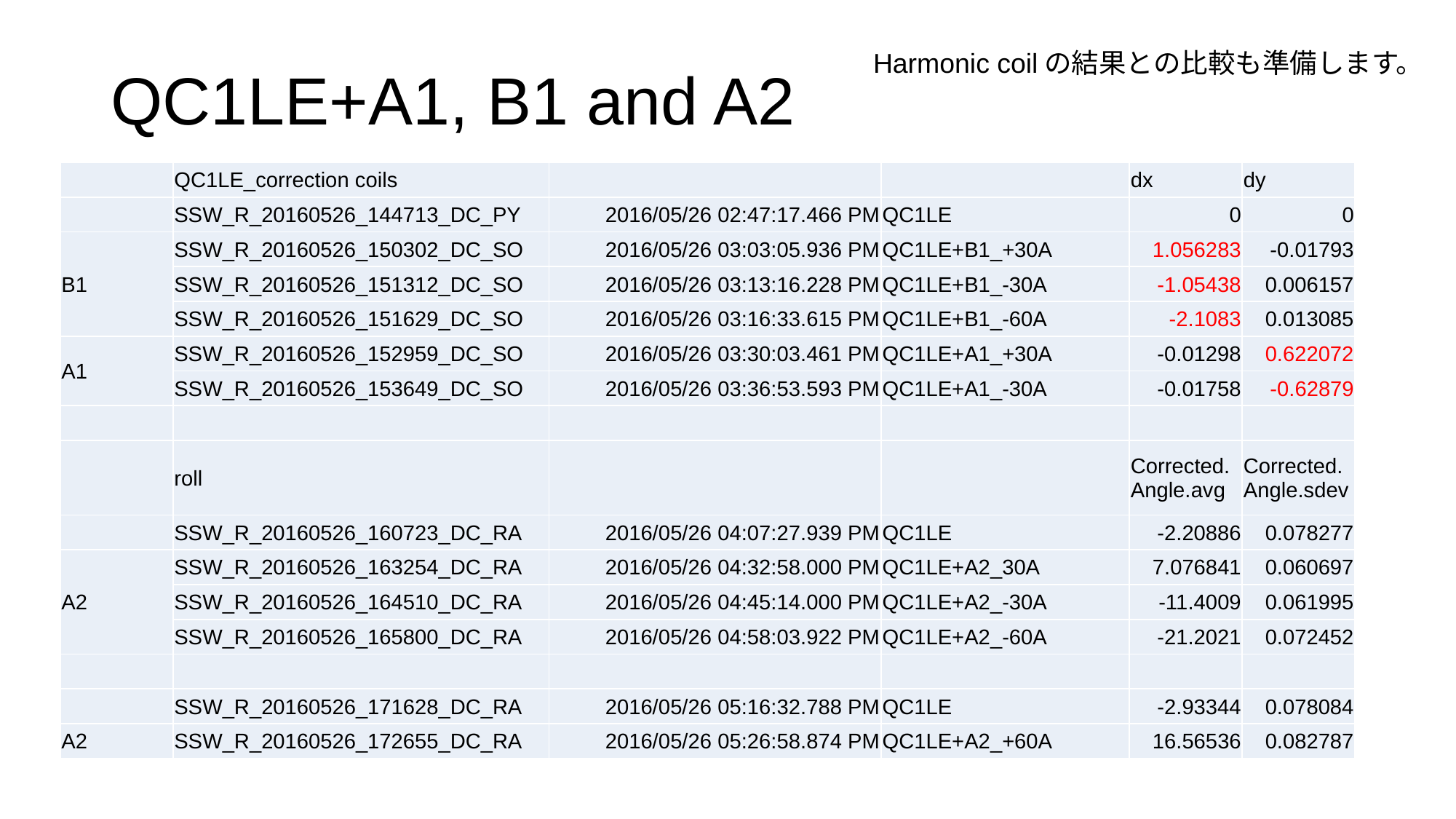

Harmonic coilの結果との比較も準備します。
# QC1LE+A1, B1 and A2
|  | QC1LE\_correction coils |  |  | dx | dy |
| --- | --- | --- | --- | --- | --- |
|  | SSW\_R\_20160526\_144713\_DC\_PY | 2016/05/26 02:47:17.466 PM | QC1LE | 0 | 0 |
| B1 | SSW\_R\_20160526\_150302\_DC\_SO | 2016/05/26 03:03:05.936 PM | QC1LE+B1\_+30A | 1.056283 | -0.01793 |
|  | SSW\_R\_20160526\_151312\_DC\_SO | 2016/05/26 03:13:16.228 PM | QC1LE+B1\_-30A | -1.05438 | 0.006157 |
|  | SSW\_R\_20160526\_151629\_DC\_SO | 2016/05/26 03:16:33.615 PM | QC1LE+B1\_-60A | -2.1083 | 0.013085 |
| A1 | SSW\_R\_20160526\_152959\_DC\_SO | 2016/05/26 03:30:03.461 PM | QC1LE+A1\_+30A | -0.01298 | 0.622072 |
|  | SSW\_R\_20160526\_153649\_DC\_SO | 2016/05/26 03:36:53.593 PM | QC1LE+A1\_-30A | -0.01758 | -0.62879 |
|  |  |  |  |  |  |
|  | roll |  |  | Corrected.Angle.avg | Corrected.Angle.sdev |
|  | SSW\_R\_20160526\_160723\_DC\_RA | 2016/05/26 04:07:27.939 PM | QC1LE | -2.20886 | 0.078277 |
| A2 | SSW\_R\_20160526\_163254\_DC\_RA | 2016/05/26 04:32:58.000 PM | QC1LE+A2\_30A | 7.076841 | 0.060697 |
|  | SSW\_R\_20160526\_164510\_DC\_RA | 2016/05/26 04:45:14.000 PM | QC1LE+A2\_-30A | -11.4009 | 0.061995 |
|  | SSW\_R\_20160526\_165800\_DC\_RA | 2016/05/26 04:58:03.922 PM | QC1LE+A2\_-60A | -21.2021 | 0.072452 |
|  |  |  |  |  |  |
|  | SSW\_R\_20160526\_171628\_DC\_RA | 2016/05/26 05:16:32.788 PM | QC1LE | -2.93344 | 0.078084 |
| A2 | SSW\_R\_20160526\_172655\_DC\_RA | 2016/05/26 05:26:58.874 PM | QC1LE+A2\_+60A | 16.56536 | 0.082787 |